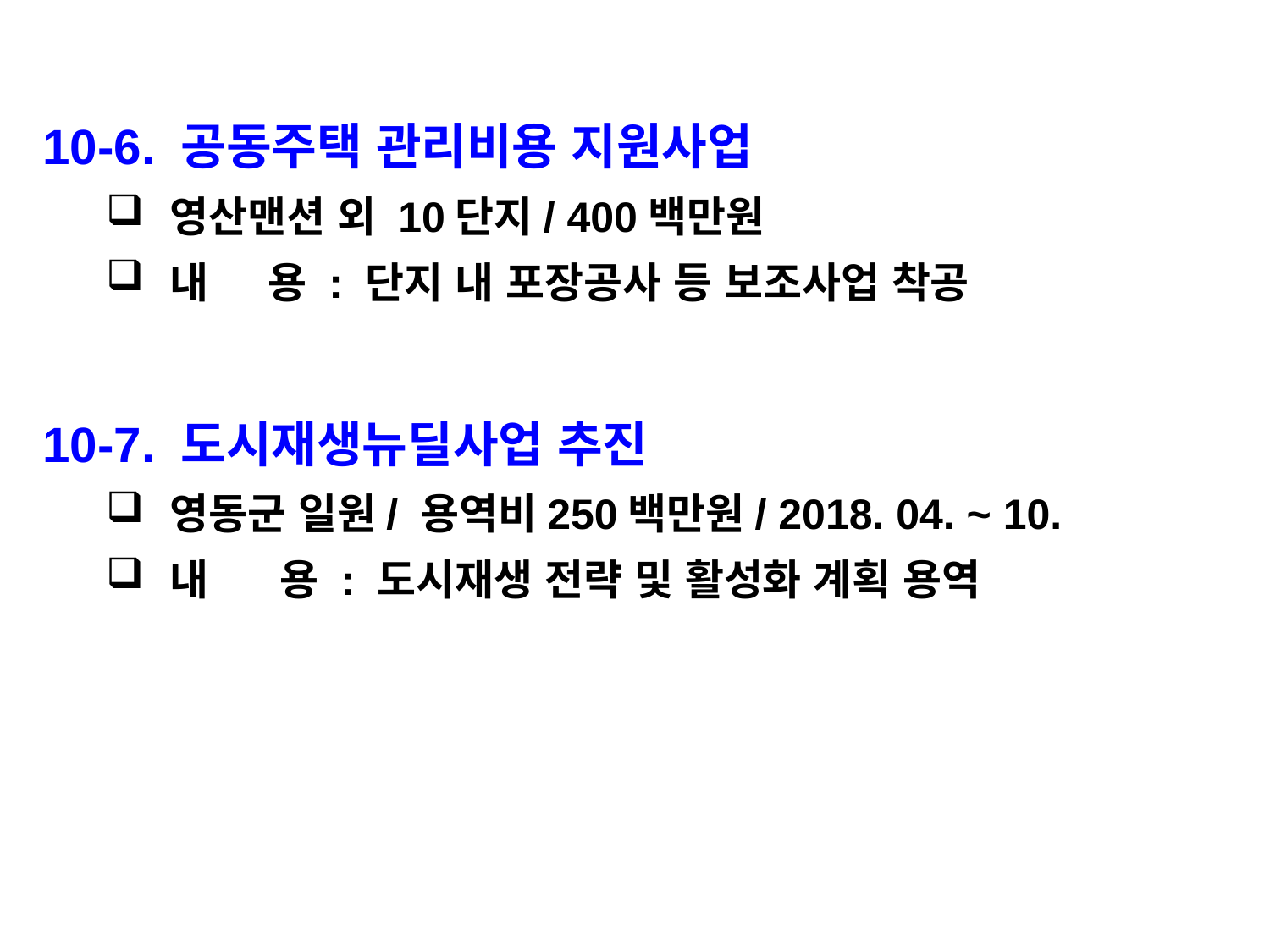

10-6. 공동주택 관리비용 지원사업
영산맨션 외 10단지/ 400백만원
내     용 : 단지 내 포장공사 등 보조사업 착공
10-7. 도시재생뉴딜사업 추진
영동군 일원/ 용역비250백만원/ 2018. 04. ~ 10.
내      용 : 도시재생 전략 및 활성화 계획 용역